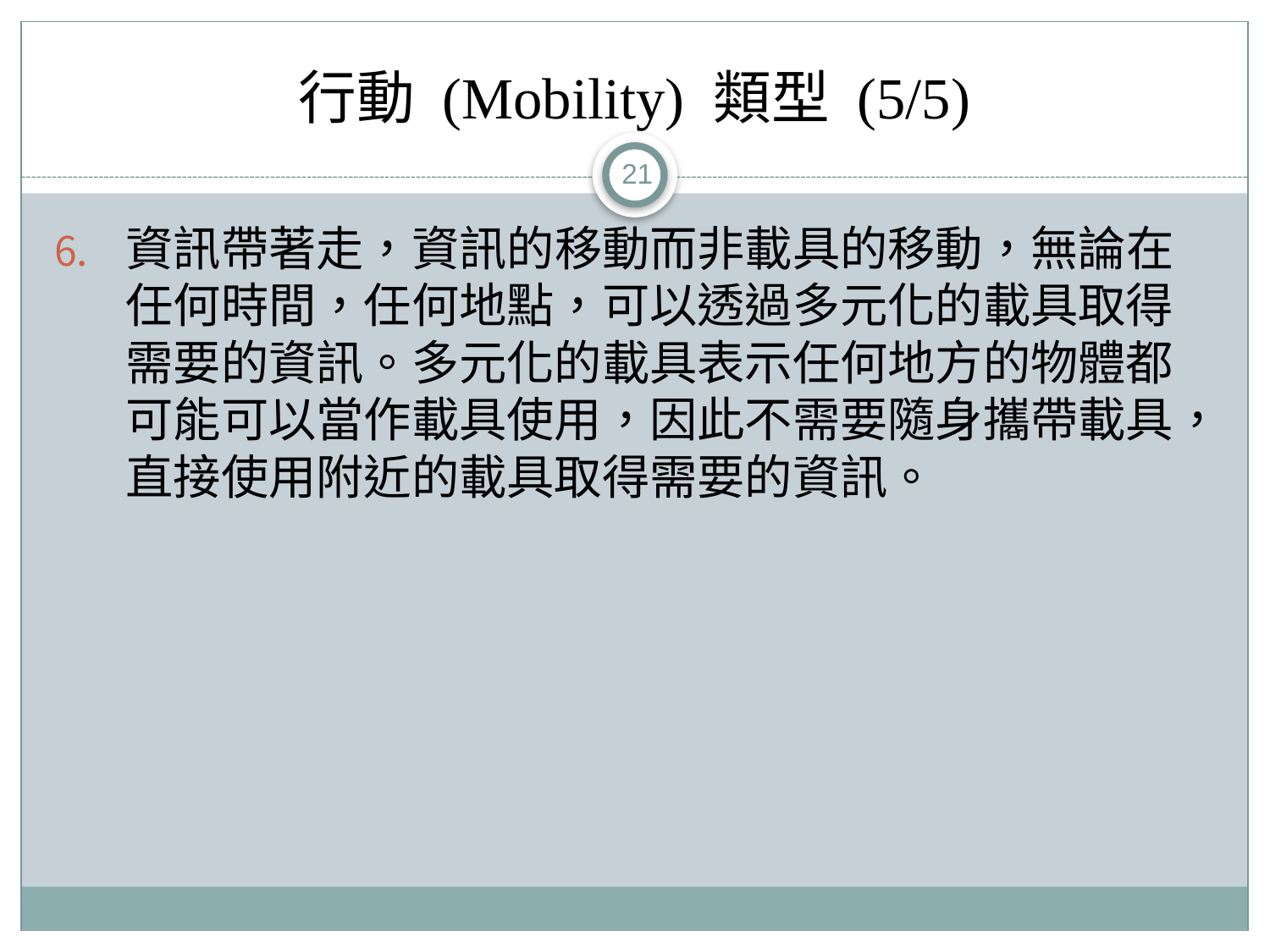

# 行動 (Mobility) 類型 (5/5)
21
資訊帶著走，資訊的移動而非載具的移動，無論在任何時間，任何地點，可以透過多元化的載具取得需要的資訊。多元化的載具表示任何地方的物體都可能可以當作載具使用，因此不需要隨身攜帶載具，直接使用附近的載具取得需要的資訊。